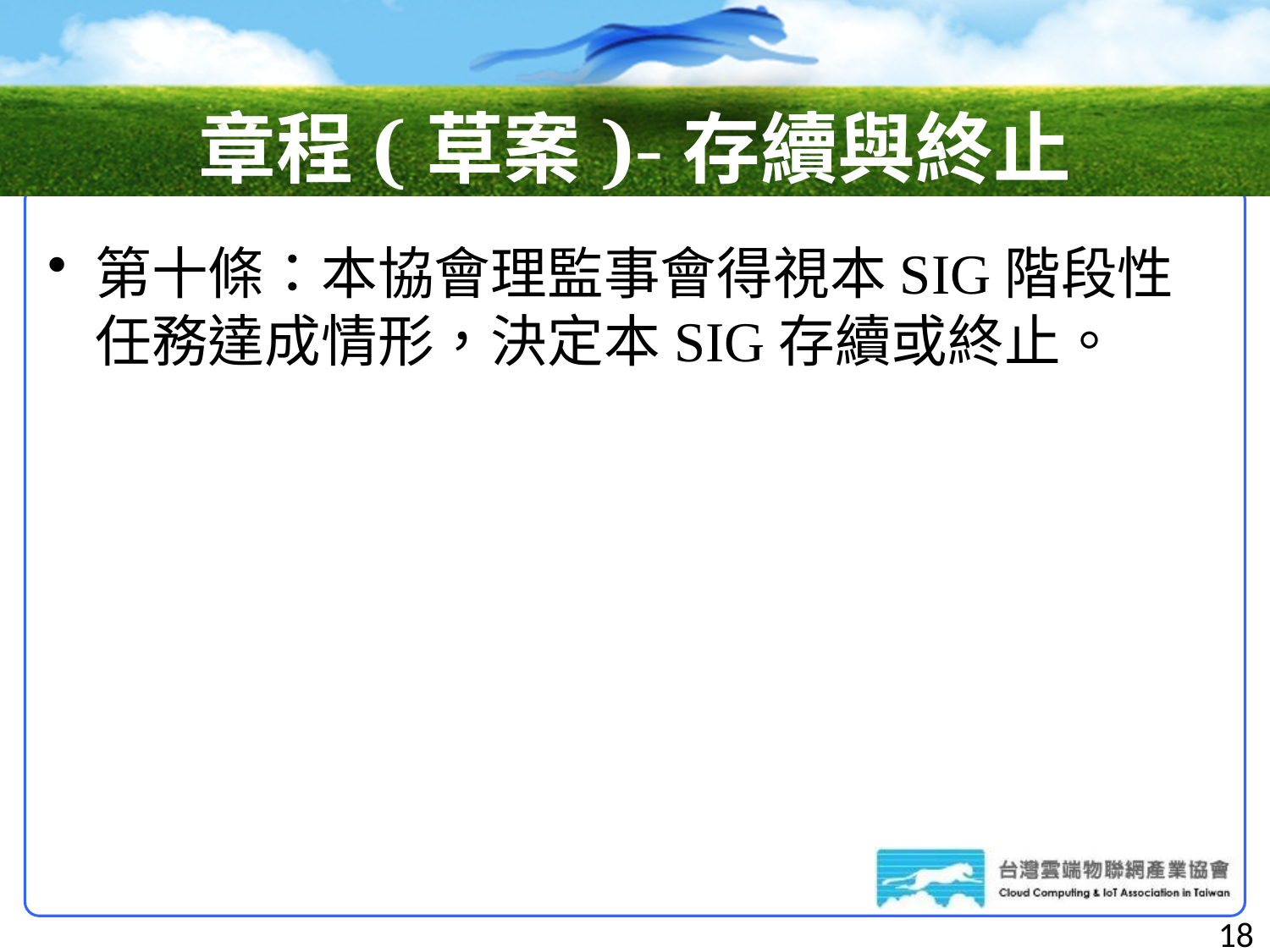

# 章程(草案)-存續與終止
第十條：本協會理監事會得視本SIG階段性任務達成情形，決定本SIG存續或終止。